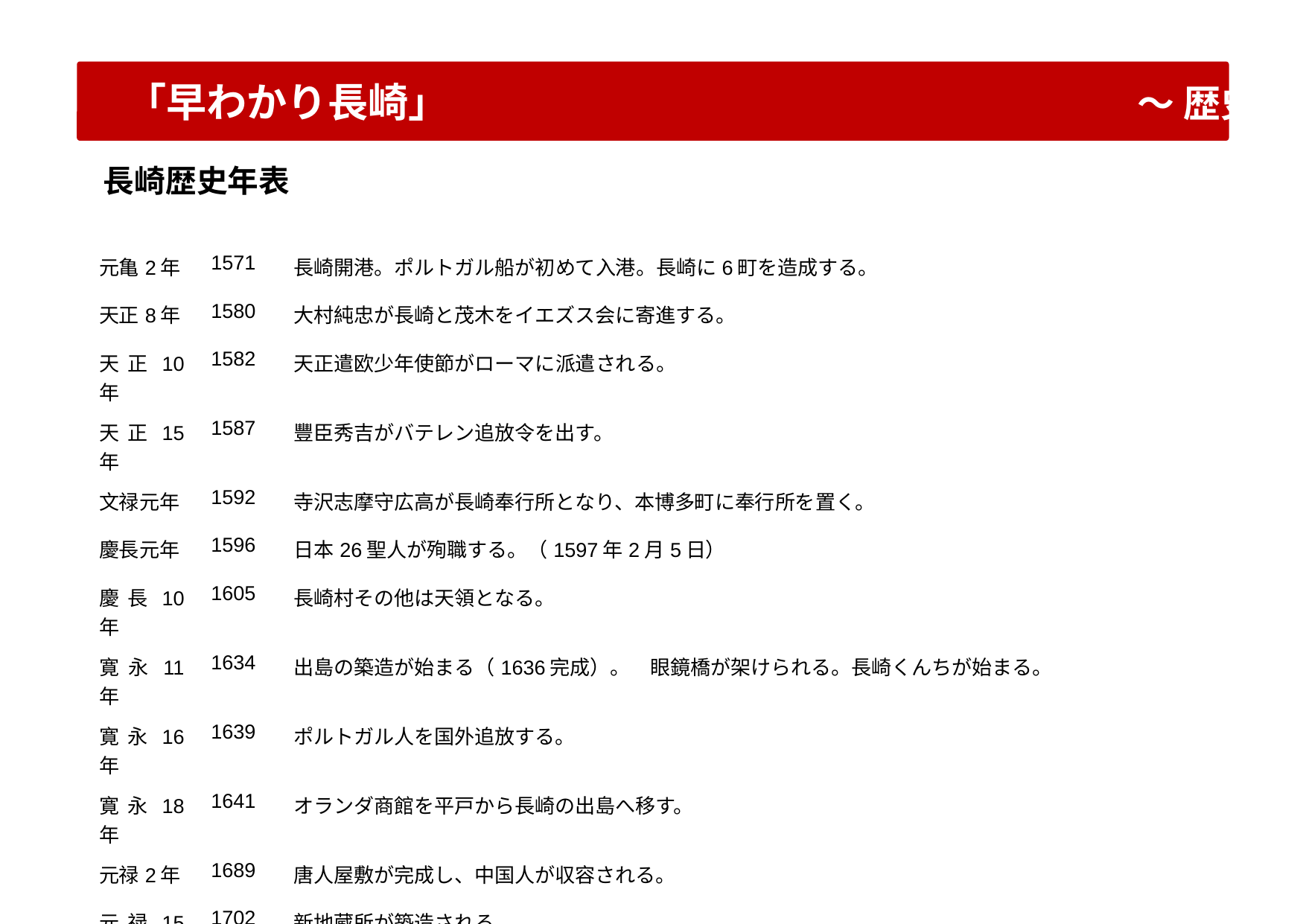

「早わかり長崎」　　　　　　　　　　　　　                     ～ 歴史 ④ ～
長崎歴史年表
| 元亀2年 | 1571 | 長崎開港。ポルトガル船が初めて入港。長崎に6町を造成する。 |
| --- | --- | --- |
| 天正8年 | 1580 | 大村純忠が長崎と茂木をイエズス会に寄進する。 |
| 天正10年 | 1582 | 天正遣欧少年使節がローマに派遣される。 |
| 天正15年 | 1587 | 豐臣秀吉がバテレン追放令を出す。 |
| 文禄元年 | 1592 | 寺沢志摩守広高が長崎奉行所となり、本博多町に奉行所を置く。 |
| 慶長元年 | 1596 | 日本26聖人が殉職する。（1597年2月5日） |
| 慶長10年 | 1605 | 長崎村その他は天領となる。 |
| 寛永11年 | 1634 | 出島の築造が始まる（1636完成）。　眼鏡橋が架けられる。長崎くんちが始まる。 |
| 寛永16年 | 1639 | ポルトガル人を国外追放する。 |
| 寛永18年 | 1641 | オランダ商館を平戸から長崎の出島へ移す。 |
| 元禄2年 | 1689 | 唐人屋敷が完成し、中国人が収容される。 |
| 元禄15年 | 1702 | 新地蔵所が築造される。 |